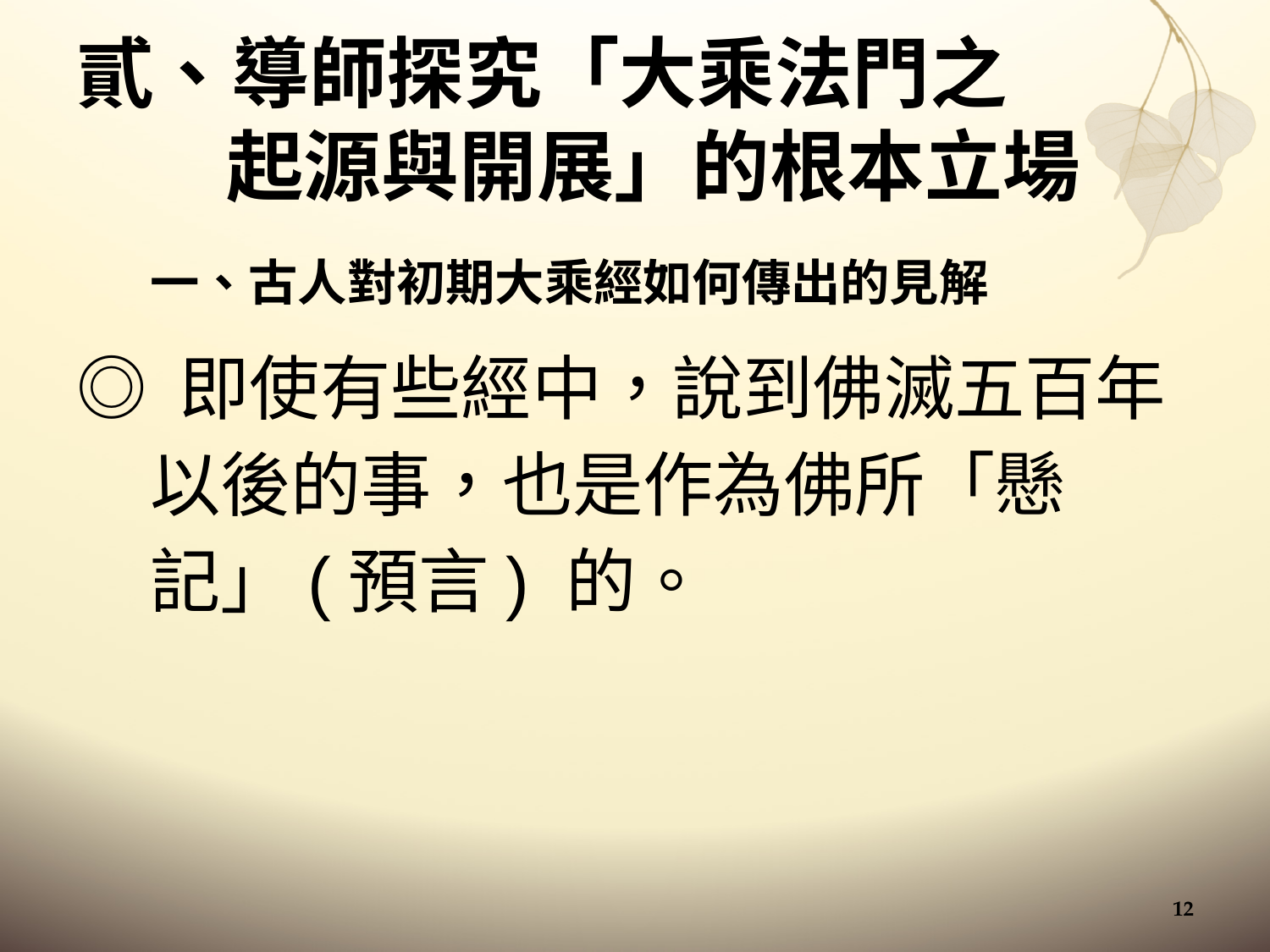

# 貳、導師探究「大乘法門之起源與開展」的根本立場
一、古人對初期大乘經如何傳出的見解
◎ 即使有些經中，說到佛滅五百年以後的事，也是作為佛所「懸記」(預言) 的。

12